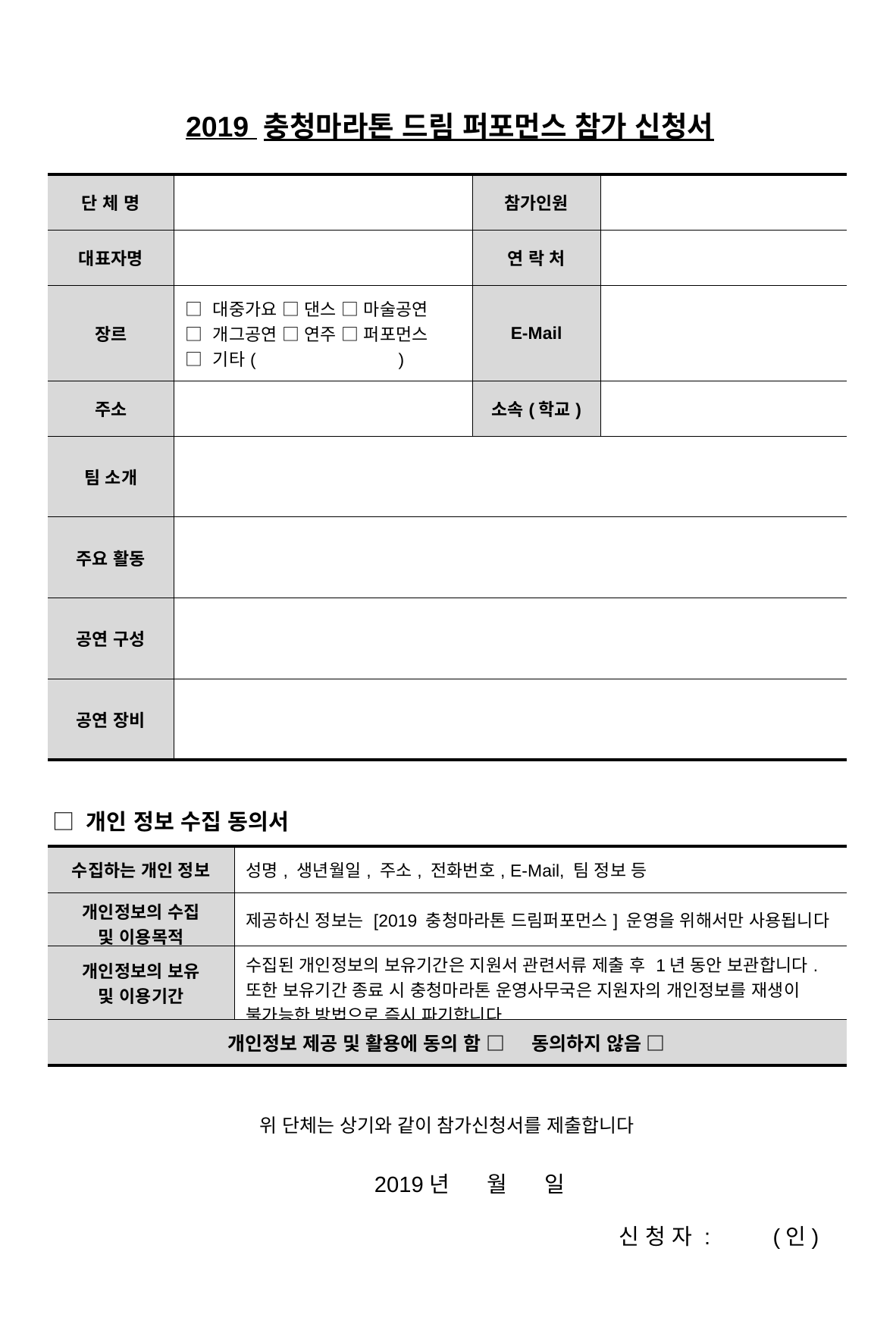

2019 충청마라톤 드림 퍼포먼스 참가 신청서
| 단 체 명 |  | 참가인원 |  |
| --- | --- | --- | --- |
| 대표자명 |  | 연 락 처 |  |
| 장르 | □ 대중가요 □ 댄스 □ 마술공연 □ 개그공연 □ 연주 □ 퍼포먼스 □ 기타( ) | E-Mail |  |
| 주소 |  | 소속(학교) |  |
| 팀 소개 |  |  |  |
| 주요 활동 |  |  |  |
| 공연 구성 |  |  |  |
| 공연 장비 |  |  |  |
□ 개인 정보 수집 동의서
| 수집하는 개인 정보 | 성명, 생년월일, 주소, 전화번호, E-Mail, 팀 정보 등 |
| --- | --- |
| 개인정보의 수집 및 이용목적 | 제공하신 정보는 [2019 충청마라톤 드림퍼포먼스] 운영을 위해서만 사용됩니다 |
| 개인정보의 보유 및 이용기간 | 수집된 개인정보의 보유기간은 지원서 관련서류 제출 후 1년 동안 보관합니다. 또한 보유기간 종료 시 충청마라톤 운영사무국은 지원자의 개인정보를 재생이 불가능한 방법으로 즉시 파기합니다. |
| 개인정보 제공 및 활용에 동의 함 □ 동의하지 않음 □ |  |
위 단체는 상기와 같이 참가신청서를 제출합니다
2019년      월      일
신 청 자 :          (인)